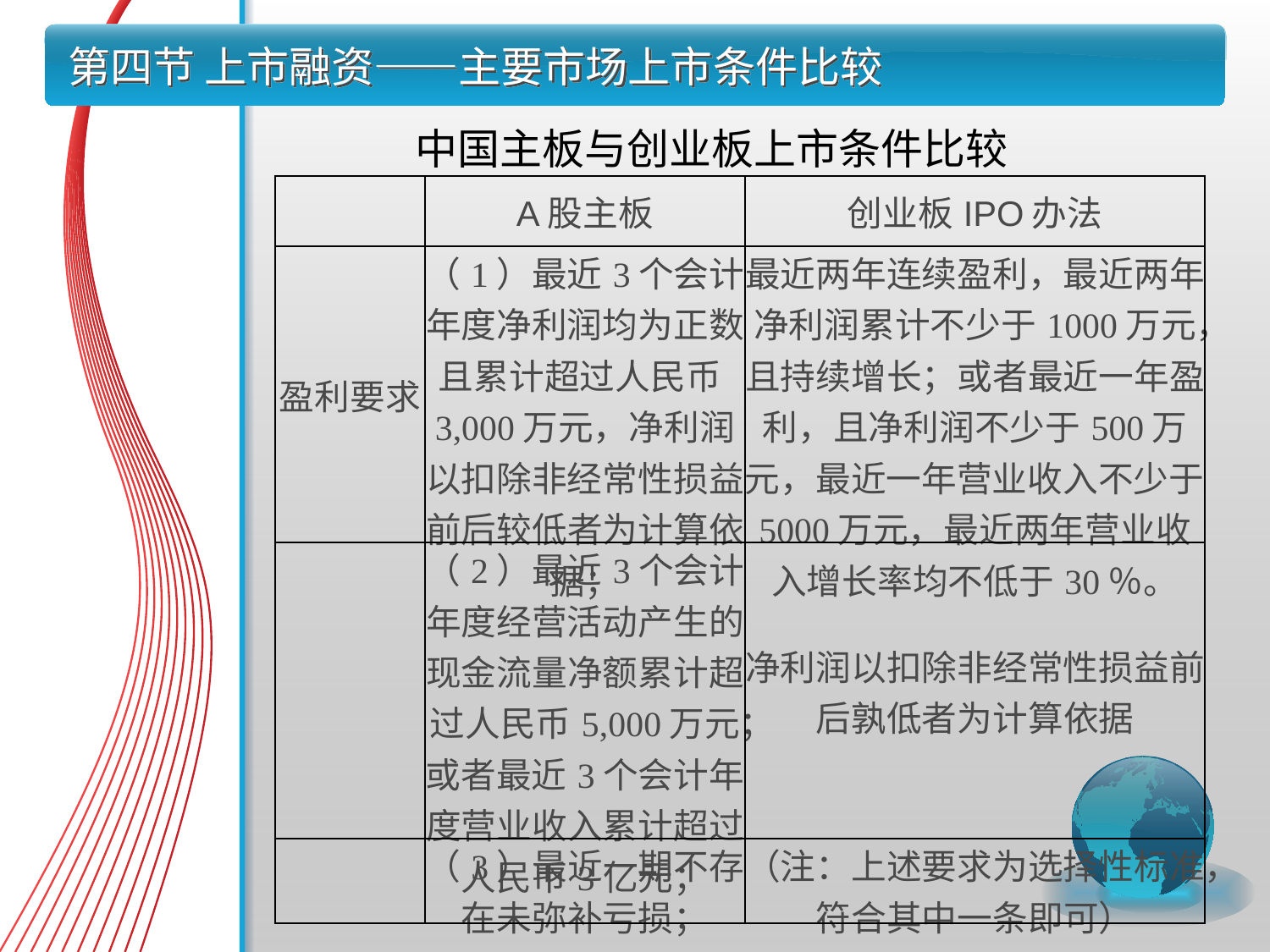

# 第四节 上市融资——主要市场上市条件比较
 中国主板与创业板上市条件比较
|  | A股主板 | 创业板IPO办法 |
| --- | --- | --- |
| 盈利要求 | （1）最近3个会计年度净利润均为正数且累计超过人民币3,000万元，净利润以扣除非经常性损益前后较低者为计算依据； | 最近两年连续盈利，最近两年净利润累计不少于1000万元，且持续增长；或者最近一年盈利，且净利润不少于500万元，最近一年营业收入不少于5000万元，最近两年营业收入增长率均不低于30％。 |
|  | （2）最近3个会计年度经营活动产生的现金流量净额累计超过人民币5,000万元；或者最近3个会计年度营业收入累计超过人民币3亿元； | 净利润以扣除非经常性损益前后孰低者为计算依据 |
|  | （3）最近一期不存在未弥补亏损； | （注：上述要求为选择性标准，符合其中一条即可） |